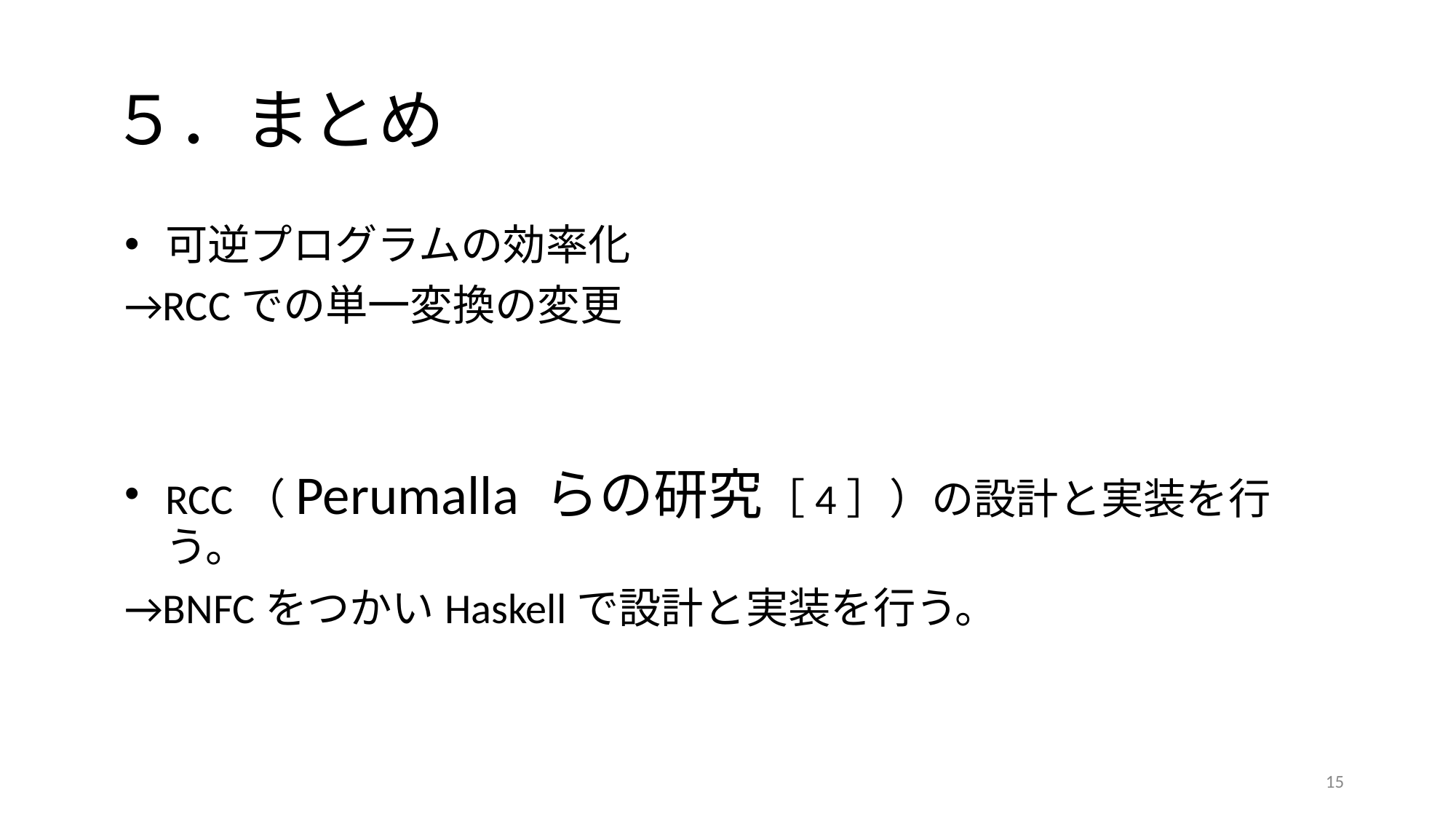

# ５．まとめ
可逆プログラムの効率化
→RCCでの単一変換の変更

RCC（Perumalla らの研究［4］）の設計と実装を行う。
→BNFCをつかいHaskellで設計と実装を行う。

15